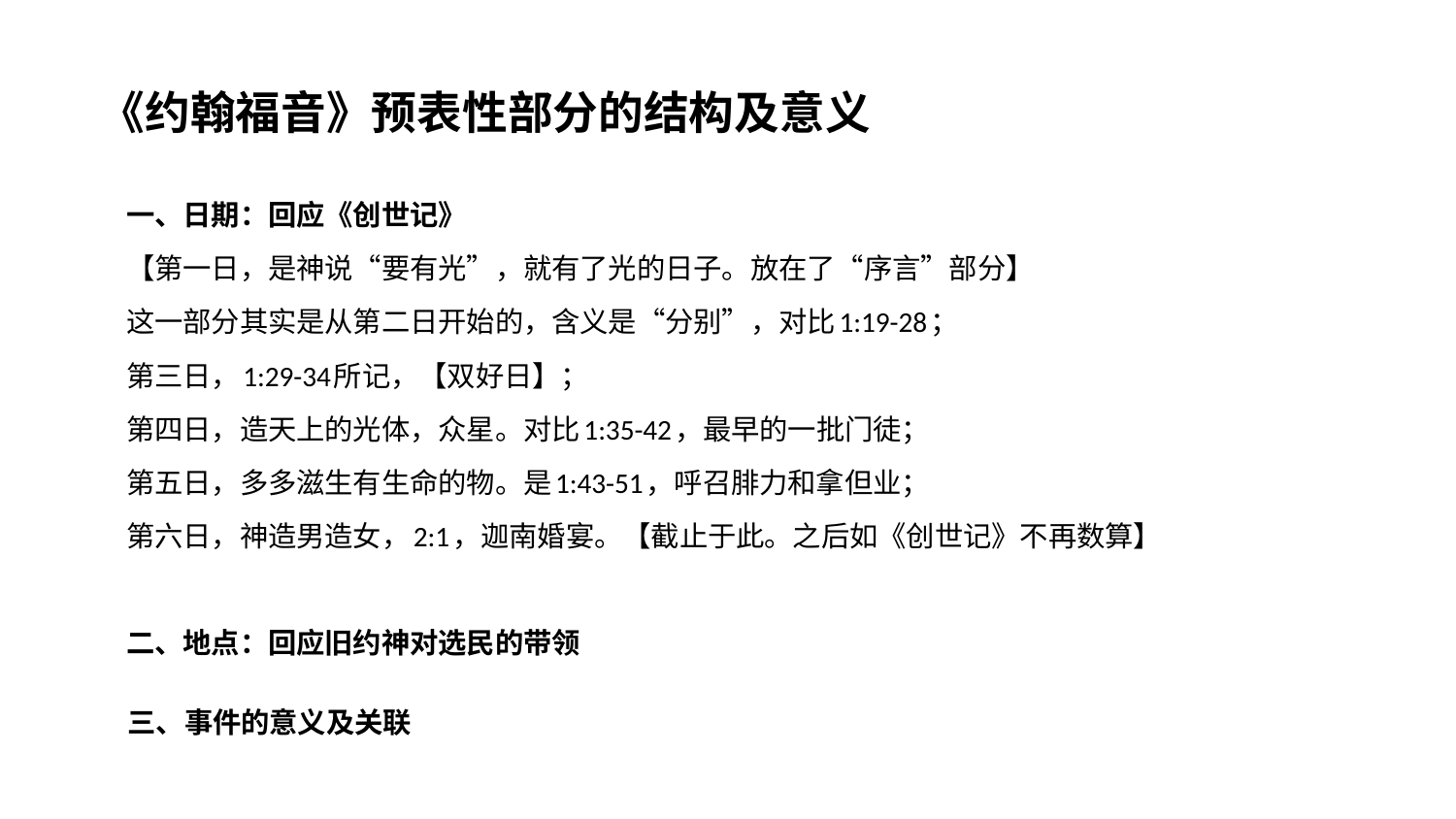

《约翰福音》预表性部分的结构及意义

一、日期：回应《创世记》
【第一日，是神说“要有光”，就有了光的日子。放在了“序言”部分】
这一部分其实是从第二日开始的，含义是“分别”，对比1:19-28；
第三日，1:29-34所记，【双好日】；
第四日，造天上的光体，众星。对比1:35-42，最早的一批门徒；
第五日，多多滋生有生命的物。是1:43-51，呼召腓力和拿但业；
第六日，神造男造女，2:1，迦南婚宴。【截止于此。之后如《创世记》不再数算】

二、地点：回应旧约神对选民的带领

    三、事件的意义及关联